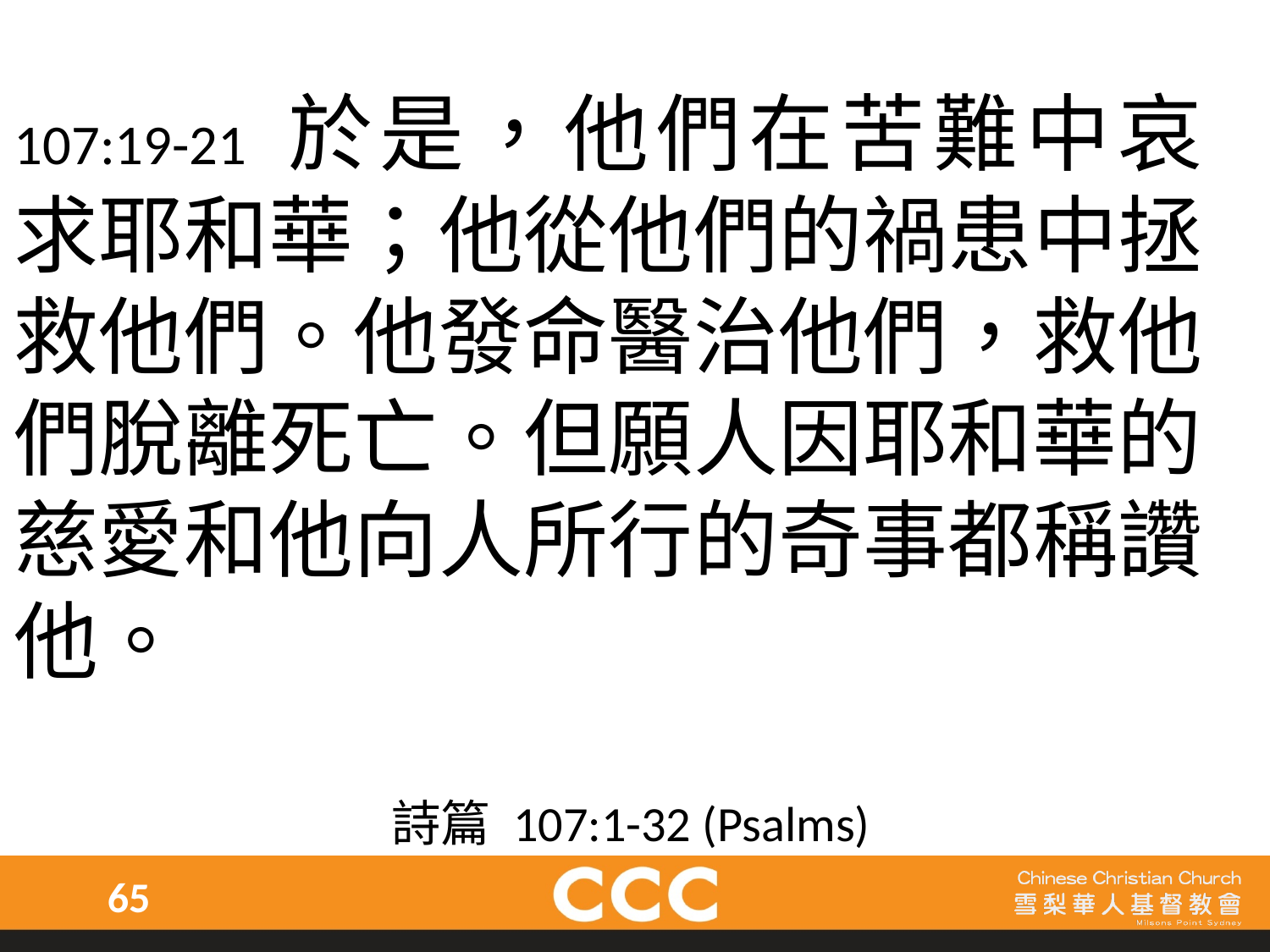

107:19-21 於是，他們在苦難中哀求耶和華；他從他們的禍患中拯救他們。他發命醫治他們，救他們脫離死亡。但願人因耶和華的慈愛和他向人所行的奇事都稱讚他。
詩篇 107:1-32 (Psalms)
65